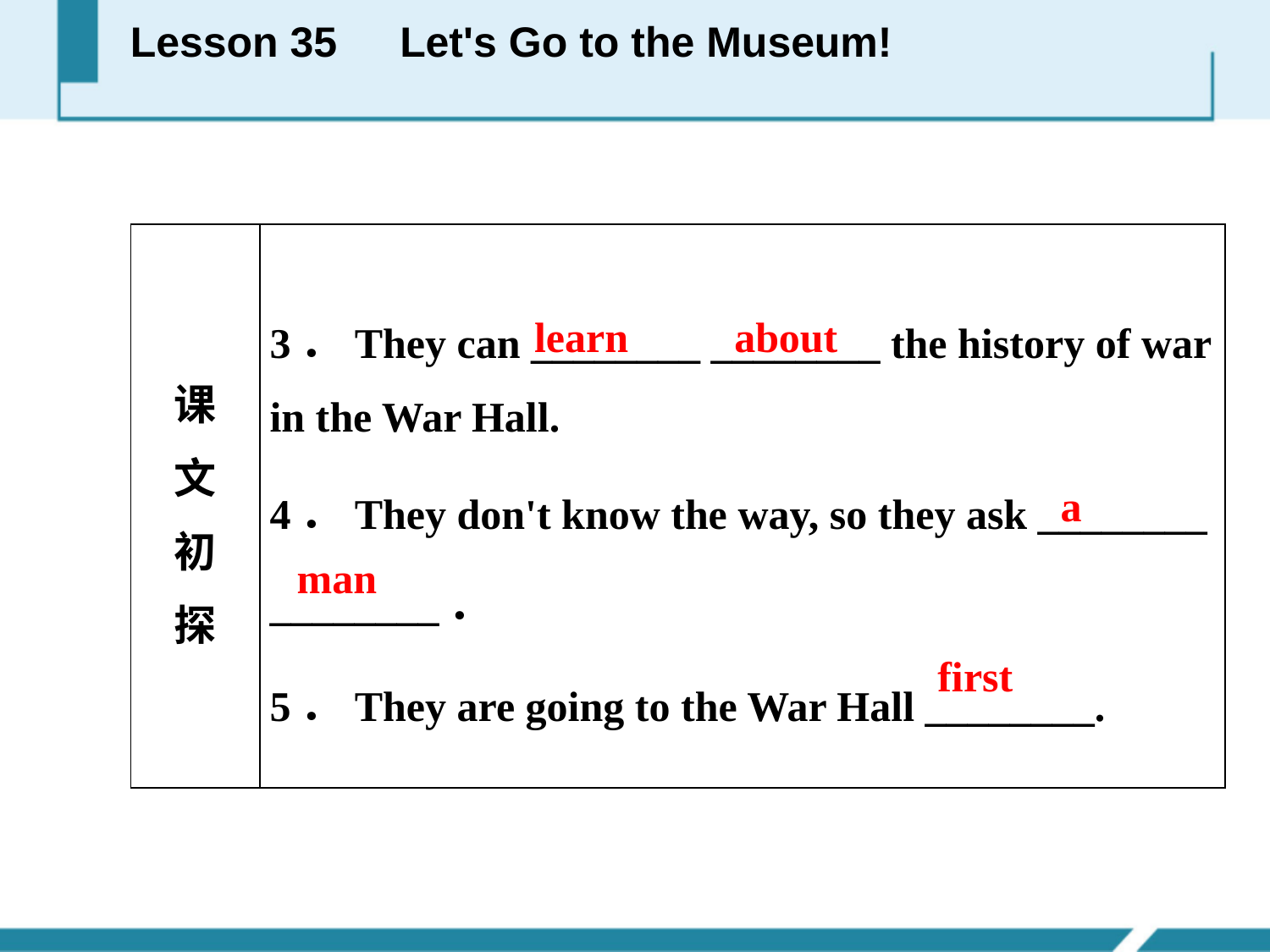

Lesson 35　Let's Go to the Museum!
| 课 文 初 探 | 3．They can \_\_\_\_\_\_\_\_ \_\_\_\_\_\_\_\_ the history of war in the War Hall. 4．They don't know the way, so they ask \_\_\_\_\_\_\_\_ \_\_\_\_\_\_\_\_． 5．They are going to the War Hall \_\_\_\_\_\_\_\_. |
| --- | --- |
learn          about
a
man
first